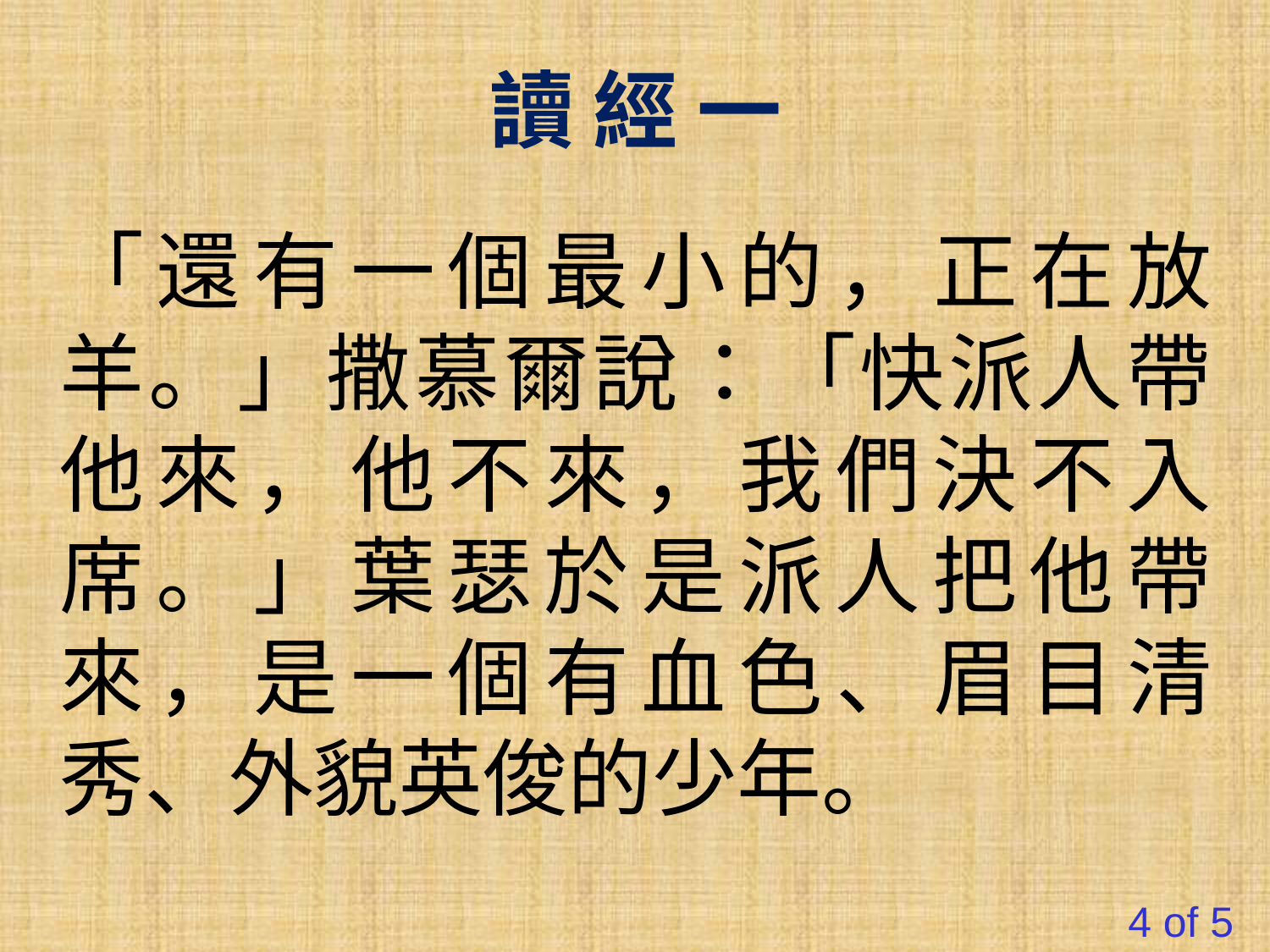

讀 經 一

「還有一個最小的，正在放羊。」撒慕爾說：「快派人帶他來，他不來，我們決不入席。」葉瑟於是派人把他帶來，是一個有血色、眉目清秀、外貌英俊的少年。
#
4 of 5